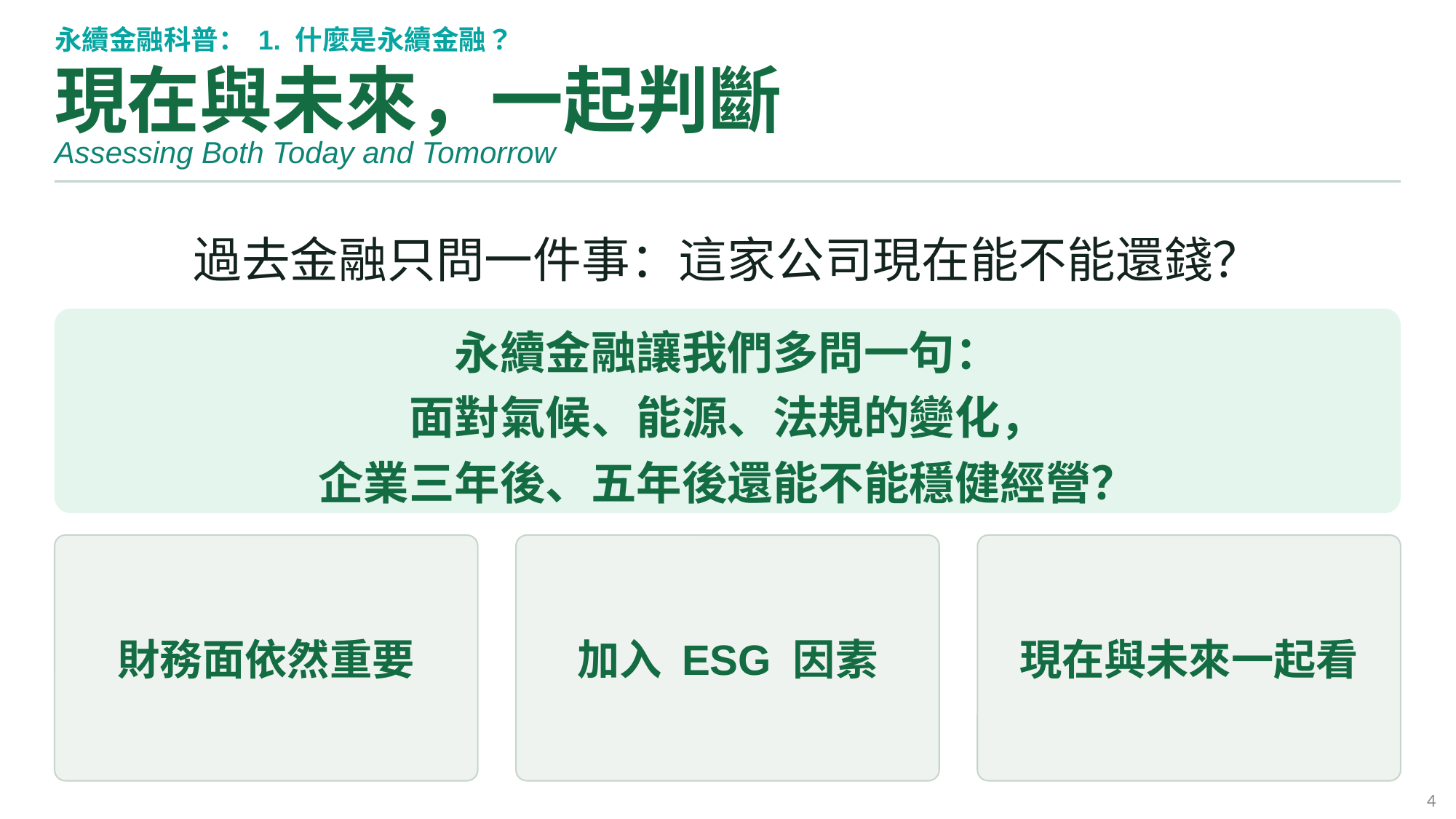

永續金融科普： 1. 什麼是永續金融？
現在與未來，一起判斷
Assessing Both Today and Tomorrow

過去金融只問一件事：這家公司現在能不能還錢？

永續金融讓我們多問一句：
面對氣候、能源、法規的變化，
企業三年後、五年後還能不能穩健經營？

財務面依然重要

加入 ESG 因素

現在與未來一起看
4